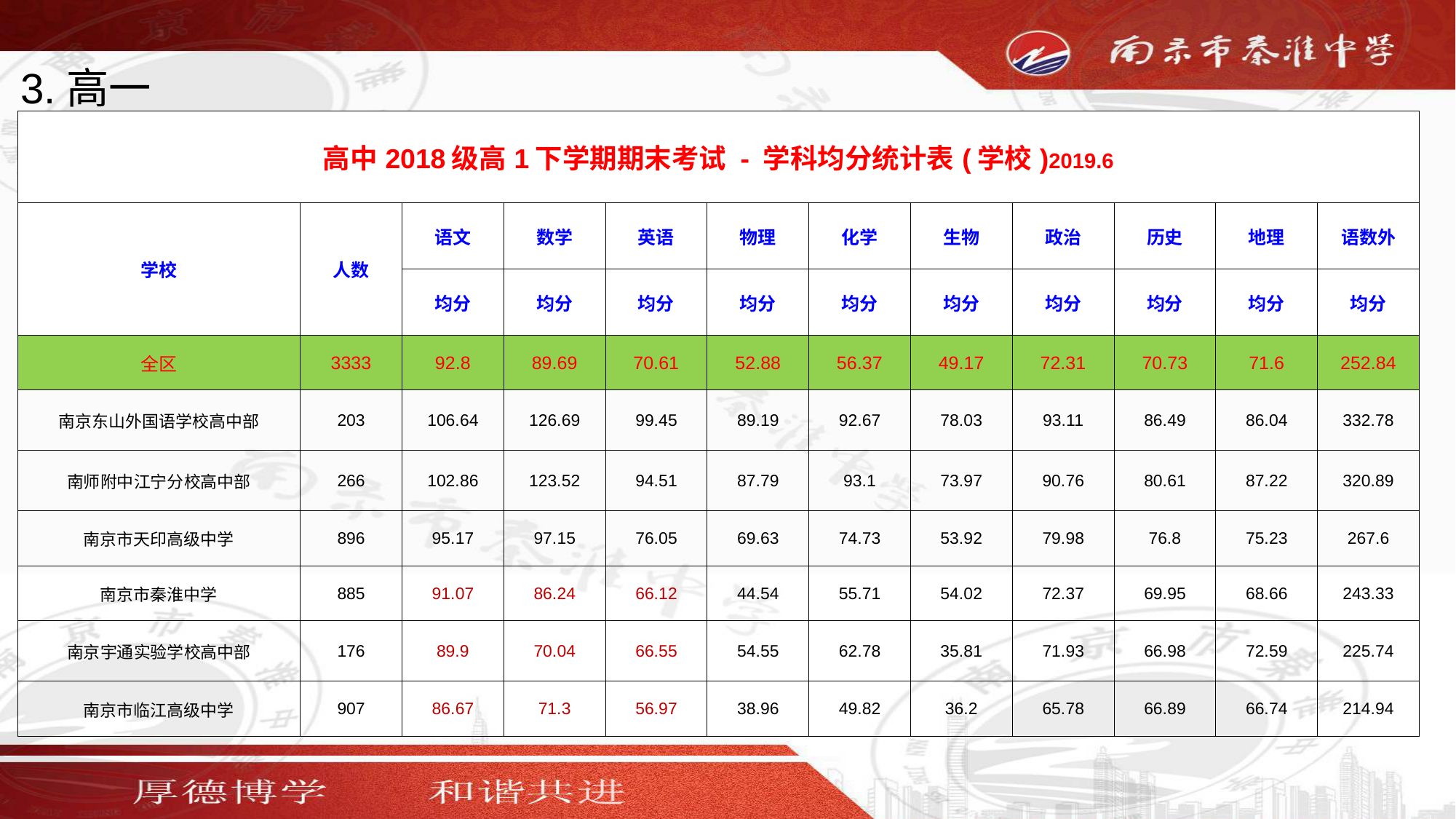

3.高一
| 高中2018级高1下学期期末考试 - 学科均分统计表(学校)2019.6 |  |  |  |  |  |  |  |  |  |  |  |
| --- | --- | --- | --- | --- | --- | --- | --- | --- | --- | --- | --- |
| 学校 | 人数 | 语文 | 数学 | 英语 | 物理 | 化学 | 生物 | 政治 | 历史 | 地理 | 语数外 |
|  |  | 均分 | 均分 | 均分 | 均分 | 均分 | 均分 | 均分 | 均分 | 均分 | 均分 |
| 全区 | 3333 | 92.8 | 89.69 | 70.61 | 52.88 | 56.37 | 49.17 | 72.31 | 70.73 | 71.6 | 252.84 |
| 南京东山外国语学校高中部 | 203 | 106.64 | 126.69 | 99.45 | 89.19 | 92.67 | 78.03 | 93.11 | 86.49 | 86.04 | 332.78 |
| 南师附中江宁分校高中部 | 266 | 102.86 | 123.52 | 94.51 | 87.79 | 93.1 | 73.97 | 90.76 | 80.61 | 87.22 | 320.89 |
| 南京市天印高级中学 | 896 | 95.17 | 97.15 | 76.05 | 69.63 | 74.73 | 53.92 | 79.98 | 76.8 | 75.23 | 267.6 |
| 南京市秦淮中学 | 885 | 91.07 | 86.24 | 66.12 | 44.54 | 55.71 | 54.02 | 72.37 | 69.95 | 68.66 | 243.33 |
| 南京宇通实验学校高中部 | 176 | 89.9 | 70.04 | 66.55 | 54.55 | 62.78 | 35.81 | 71.93 | 66.98 | 72.59 | 225.74 |
| 南京市临江高级中学 | 907 | 86.67 | 71.3 | 56.97 | 38.96 | 49.82 | 36.2 | 65.78 | 66.89 | 66.74 | 214.94 |